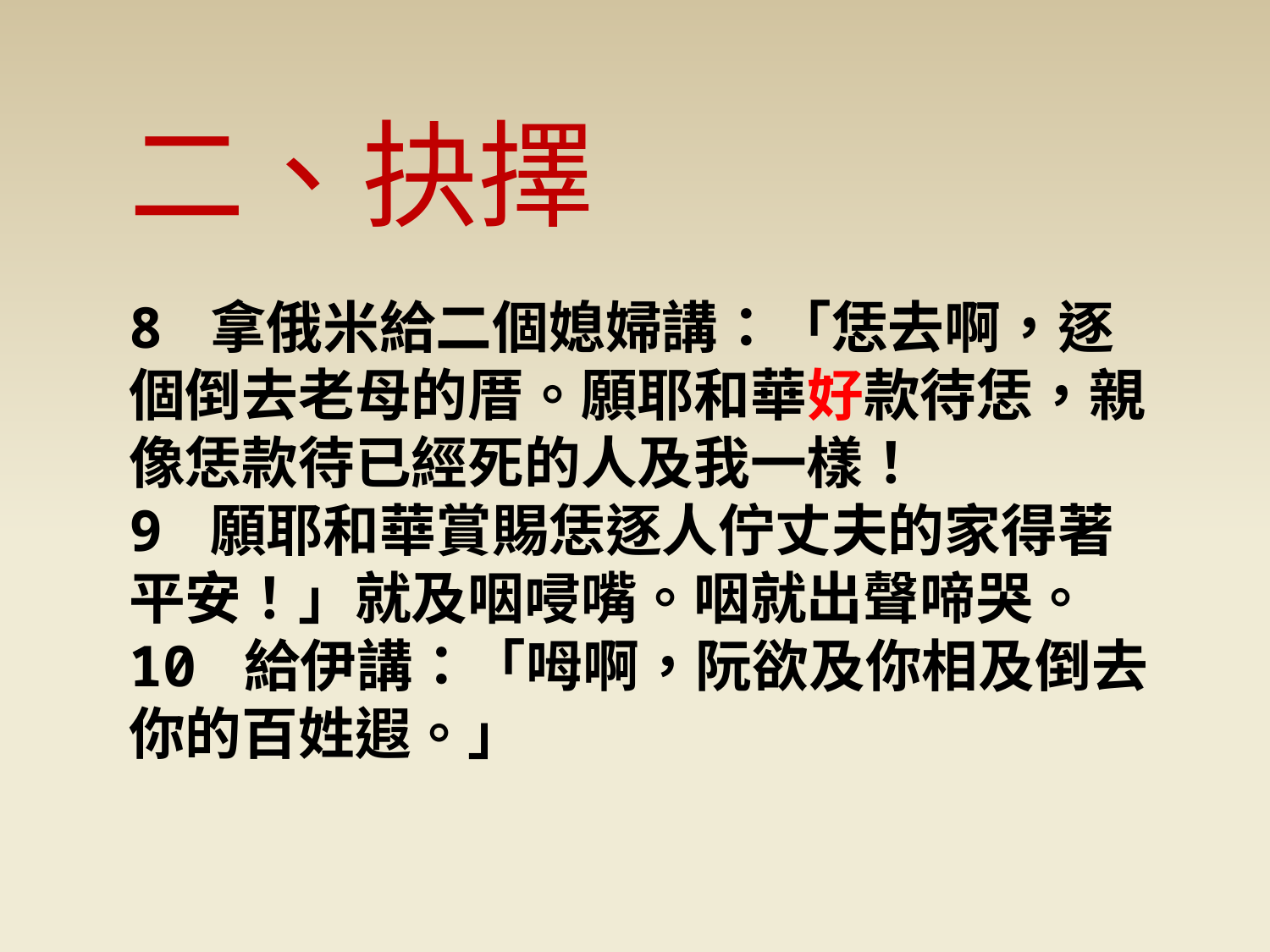

二、抉擇
8 拿俄米給二個媳婦講：「恁去啊，逐個倒去老母的厝。願耶和華好款待恁，親像恁款待已經死的人及我一樣！
9 願耶和華賞賜恁逐人佇丈夫的家得著平安！」就及咽唚嘴。咽就出聲啼哭。
10 給伊講：「呣啊，阮欲及你相及倒去你的百姓遐。」